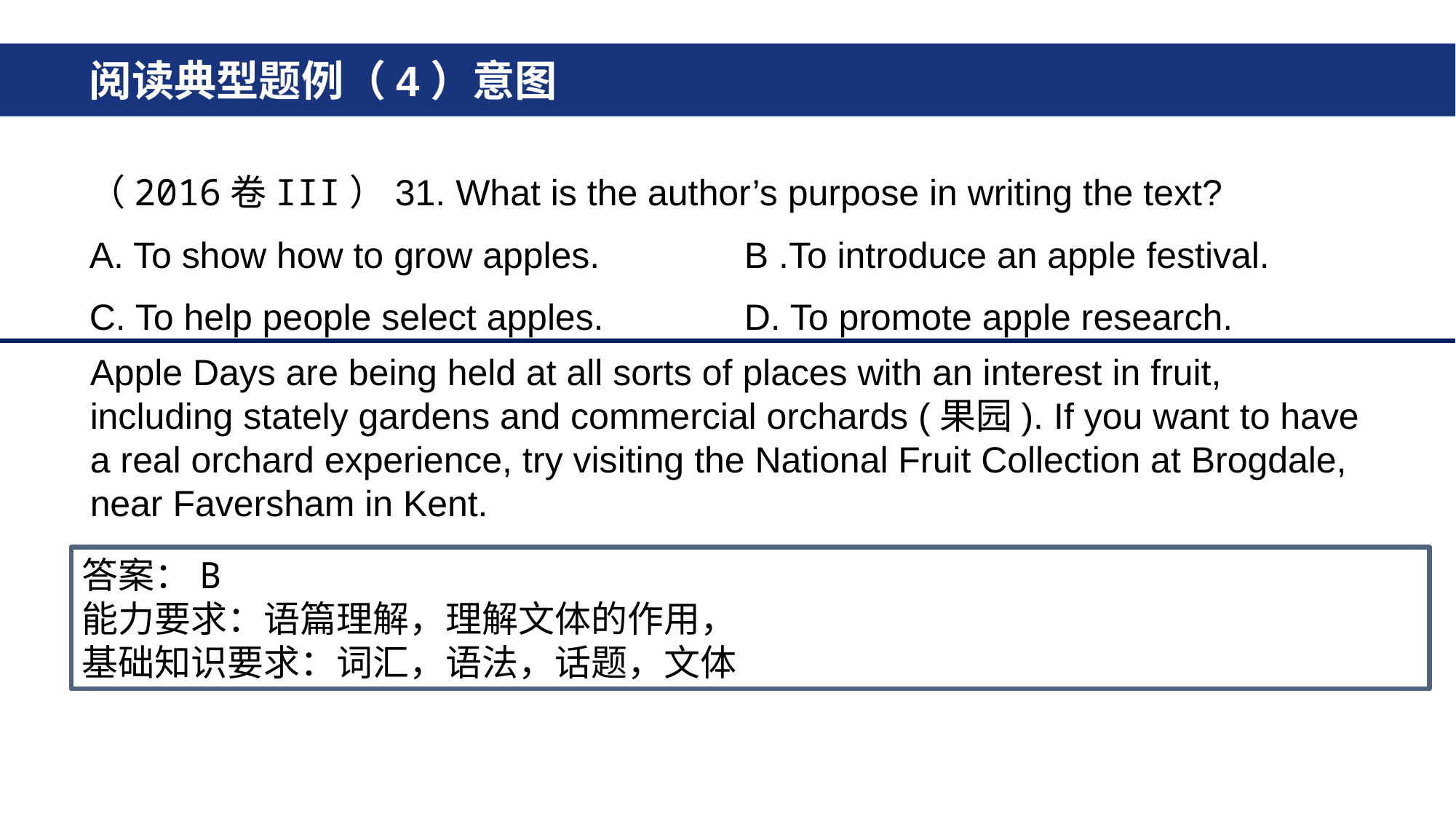

# 阅读典型题例（4）意图
（2016卷III）31. What is the author’s purpose in writing the text?
A. To show how to grow apples.          	B .To introduce an apple festival.
C. To help people select apples.          	D. To promote apple research.

Apple Days are being held at all sorts of places with an interest in fruit, including stately gardens and commercial orchards (果园). If you want to have a real orchard experience, try visiting the National Fruit Collection at Brogdale, near Faversham in Kent.
答案：B
能力要求：语篇理解，理解文体的作用，
基础知识要求：词汇，语法，话题，文体